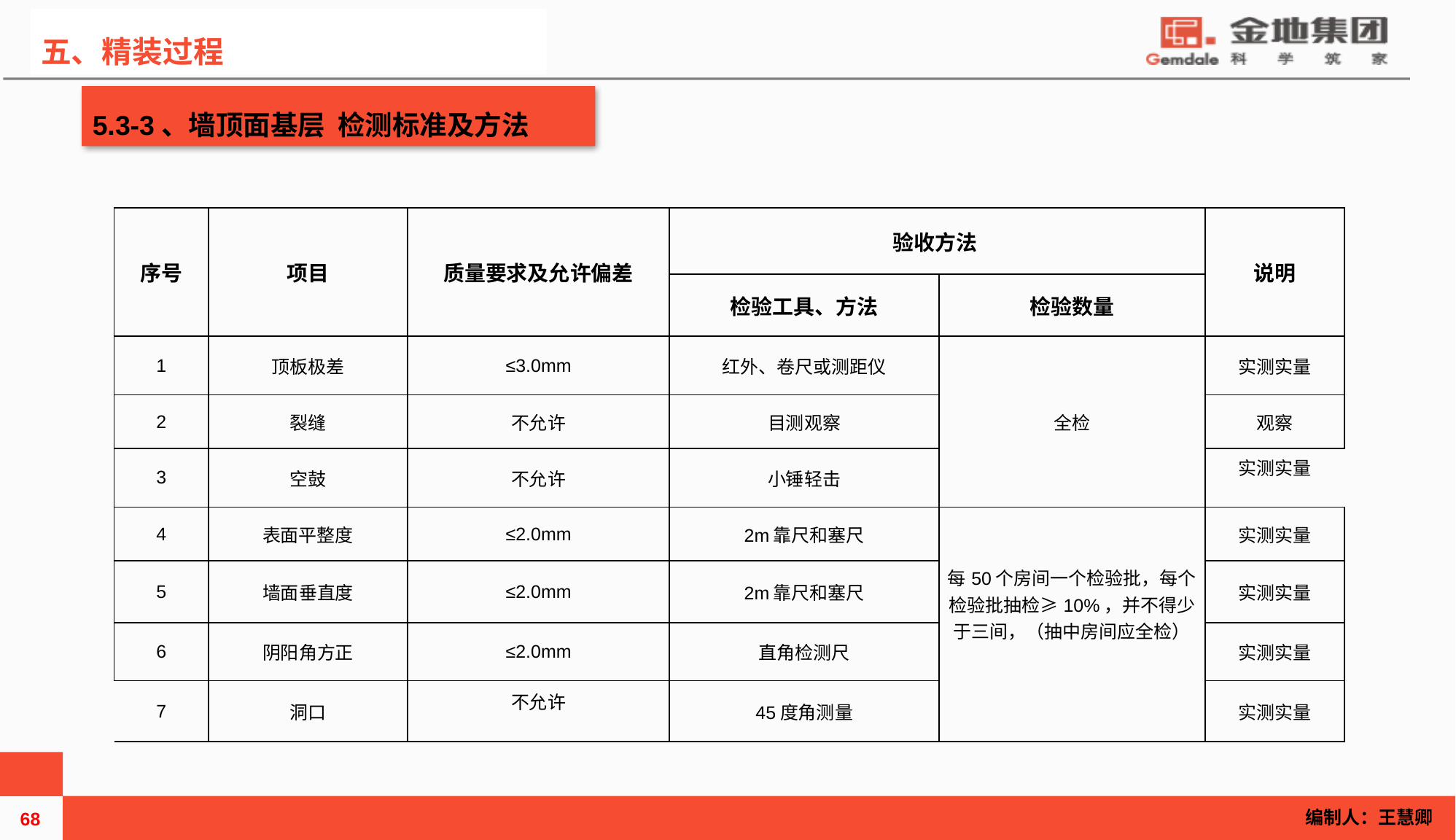

五、精装过程
5.3-3、墙顶面基层  检测标准及方法
| 序号 | 项目 | 质量要求及允许偏差 | 验收方法 |  | 说明 |
| --- | --- | --- | --- | --- | --- |
|  |  |  | 检验工具、方法 | 检验数量 |  |
| 1 | 顶板极差 | ≤3.0mm | 红外、卷尺或测距仪 | 全检 | 实测实量 |
| 2 | 裂缝 | 不允许 | 目测观察 |  | 观察 |
| 3 | 空鼓 | 不允许 | 小锤轻击 |  | 实测实量 |
| 4 | 表面平整度 | ≤2.0mm | 2m靠尺和塞尺 | 每50个房间一个检验批，每个检验批抽检≥10%，并不得少于三间，（抽中房间应全检） | 实测实量 |
| 5 | 墙面垂直度 | ≤2.0mm | 2m靠尺和塞尺 |  |  |
|  |  |  |  |  | 实测实量 |
| 6 | 阴阳角方正 | ≤2.0mm | 直角检测尺 |  |  |
|  |  |  |  |  | 实测实量 |
| 7 | 洞口 | 不允许 | 45度角测量 |  | 实测实量 |
编制人：王慧卿